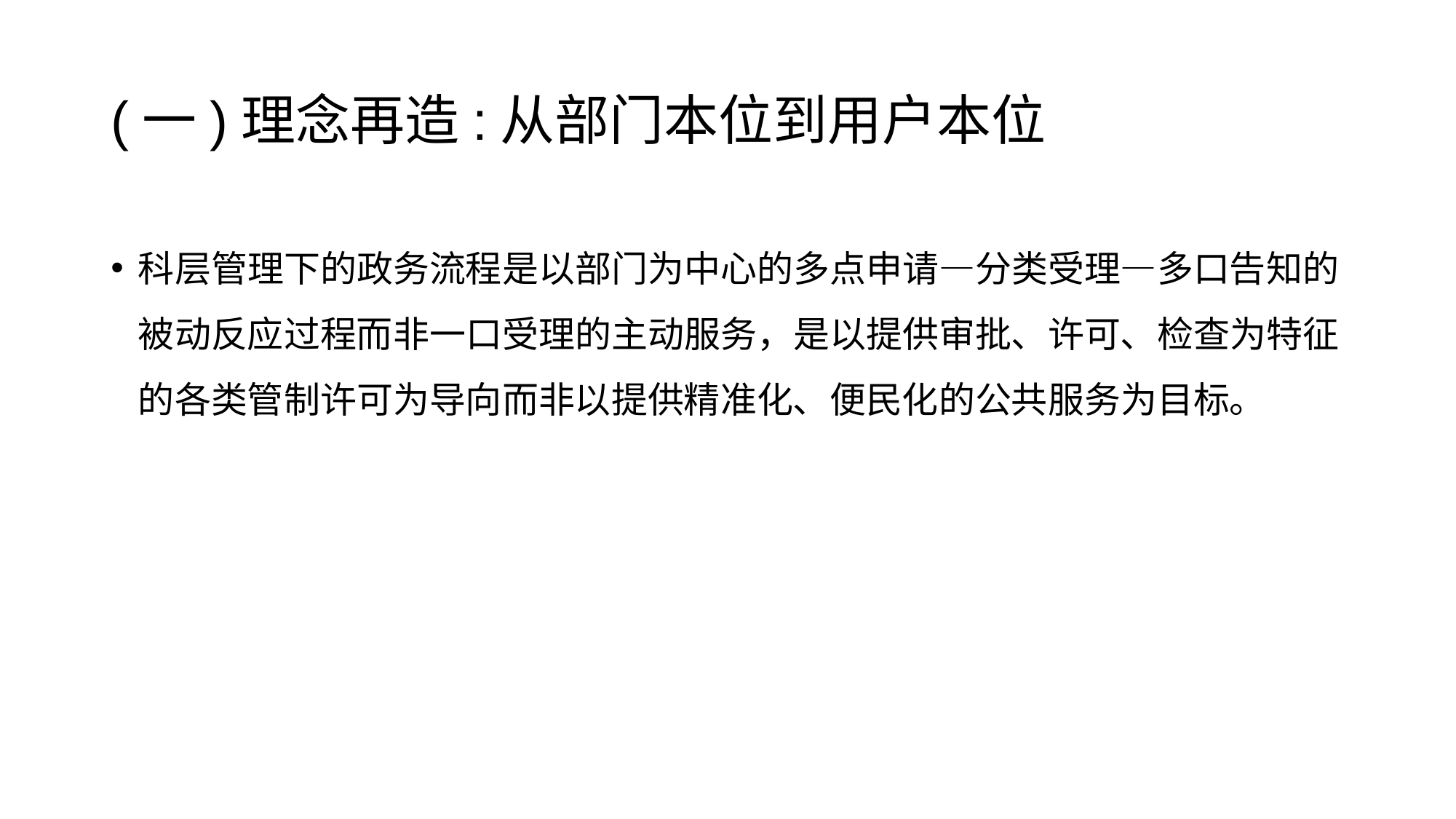

# (一)理念再造:从部门本位到用户本位
科层管理下的政务流程是以部门为中心的多点申请—分类受理—多口告知的被动反应过程而非一口受理的主动服务，是以提供审批、许可、检查为特征的各类管制许可为导向而非以提供精准化、便民化的公共服务为目标。